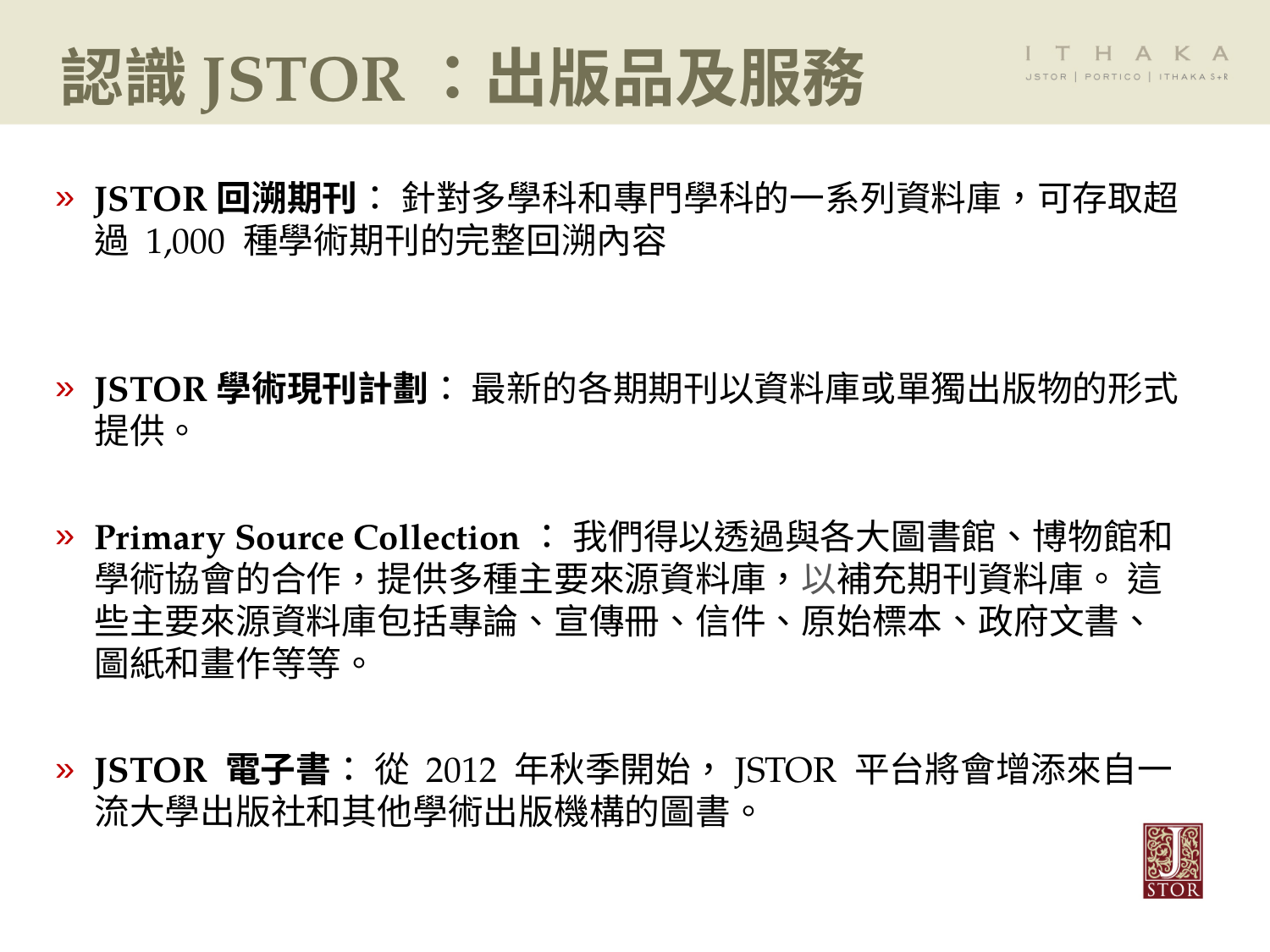

認識JSTOR：出版品及服務
JSTOR回溯期刊： 針對多學科和專門學科的一系列資料庫，可存取超過 1,000 種學術期刊的完整回溯內容
JSTOR學術現刊計劃： 最新的各期期刊以資料庫或單獨出版物的形式提供。
Primary Source Collection： 我們得以透過與各大圖書館、博物館和學術協會的合作，提供多種主要來源資料庫，以補充期刊資料庫。 這些主要來源資料庫包括專論、宣傳冊、信件、原始標本、政府文書、圖紙和畫作等等。
JSTOR 電子書： 從 2012 年秋季開始，JSTOR 平台將會增添來自一流大學出版社和其他學術出版機構的圖書。